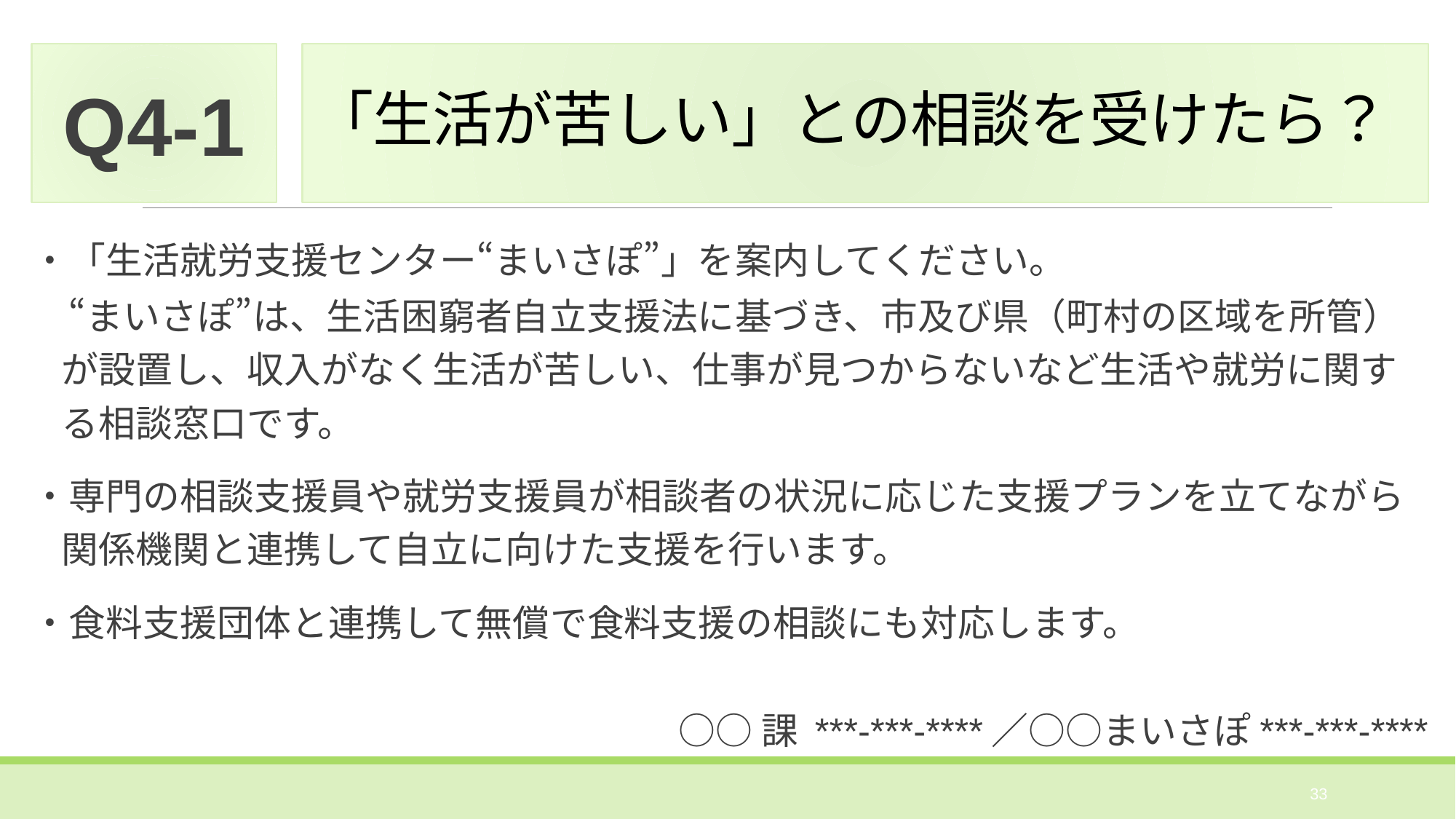

Q4-1
# 「生活が苦しい」との相談を受けたら？
・「生活就労支援センター“まいさぽ”」を案内してください。
　“まいさぽ”は、生活困窮者自立支援法に基づき、市及び県（町村の区域を所管）が設置し、収入がなく生活が苦しい、仕事が見つからないなど生活や就労に関する相談窓口です。
・専門の相談支援員や就労支援員が相談者の状況に応じた支援プランを立てながら関係機関と連携して自立に向けた支援を行います。
・食料支援団体と連携して無償で食料支援の相談にも対応します。
○○課 ***-***-****／○○まいさぽ***-***-****
33